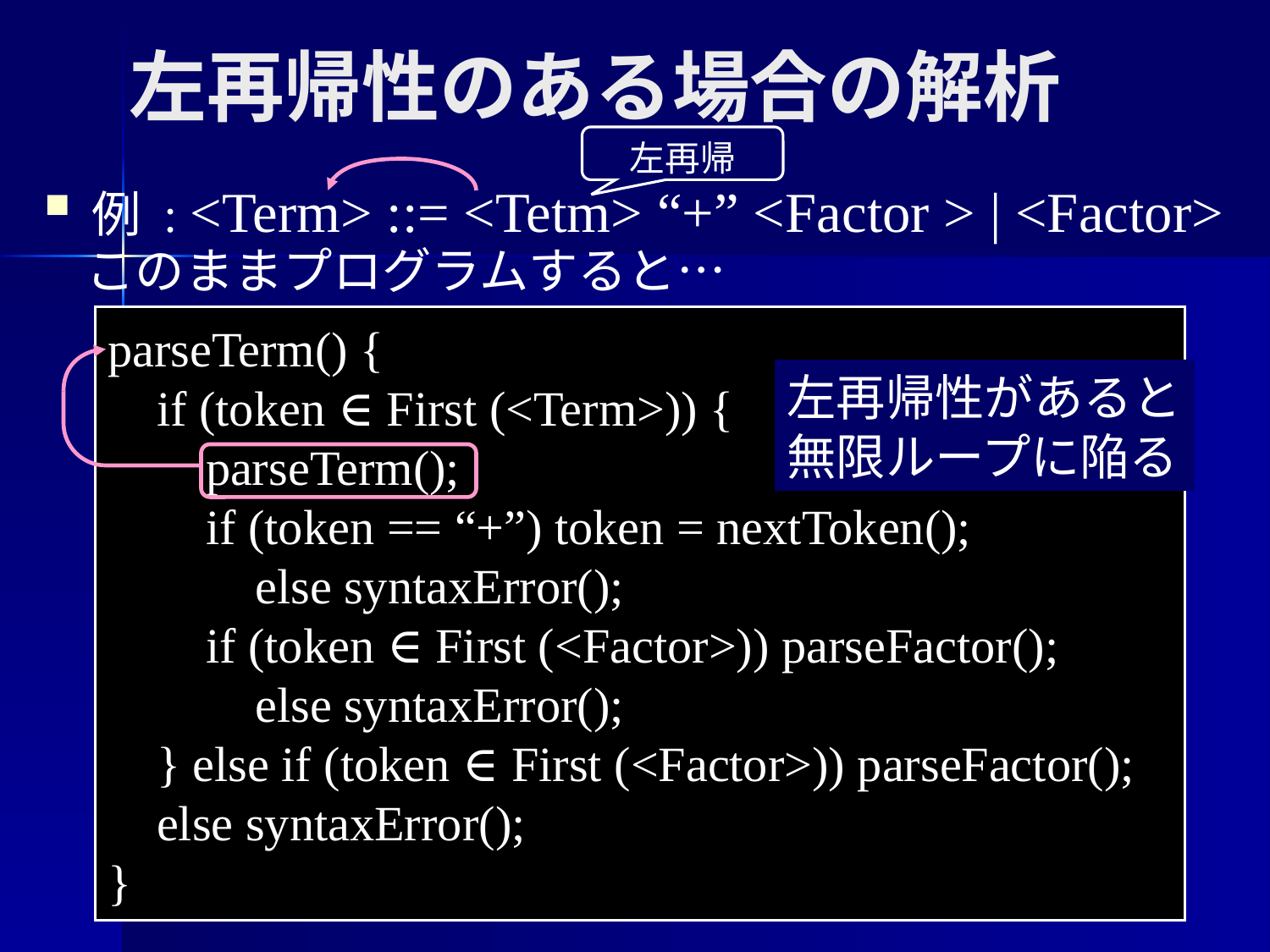

左再帰性のある場合の解析
左再帰

例 : <Term> ::= <Tetm> “+” <Factor > | <Factor>
このままプログラムすると…
parseTerm() {
    if (token ∈ First (<Term>)) {
        parseTerm();
        if (token == “+”) token = nextToken();
            else syntaxError();
        if (token ∈ First (<Factor>)) parseFactor();
            else syntaxError();
    } else if (token ∈ First (<Factor>)) parseFactor();
    else syntaxError();
}

左再帰性があると
無限ループに陥る